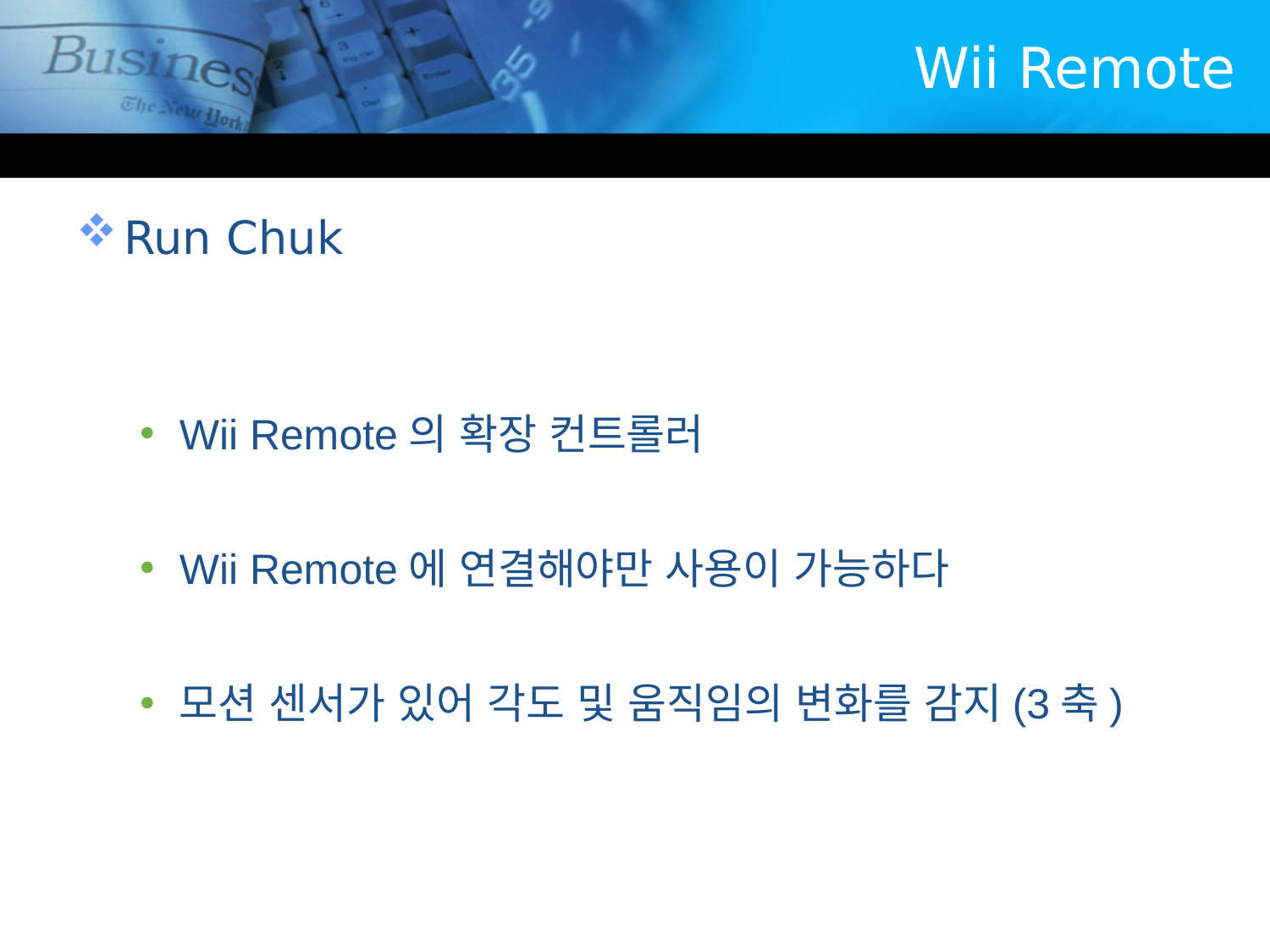

# Wii Remote
Run Chuk

Wii Remote의 확장 컨트롤러

Wii Remote에 연결해야만 사용이 가능하다

모션 센서가 있어 각도 및 움직임의 변화를 감지(3축)